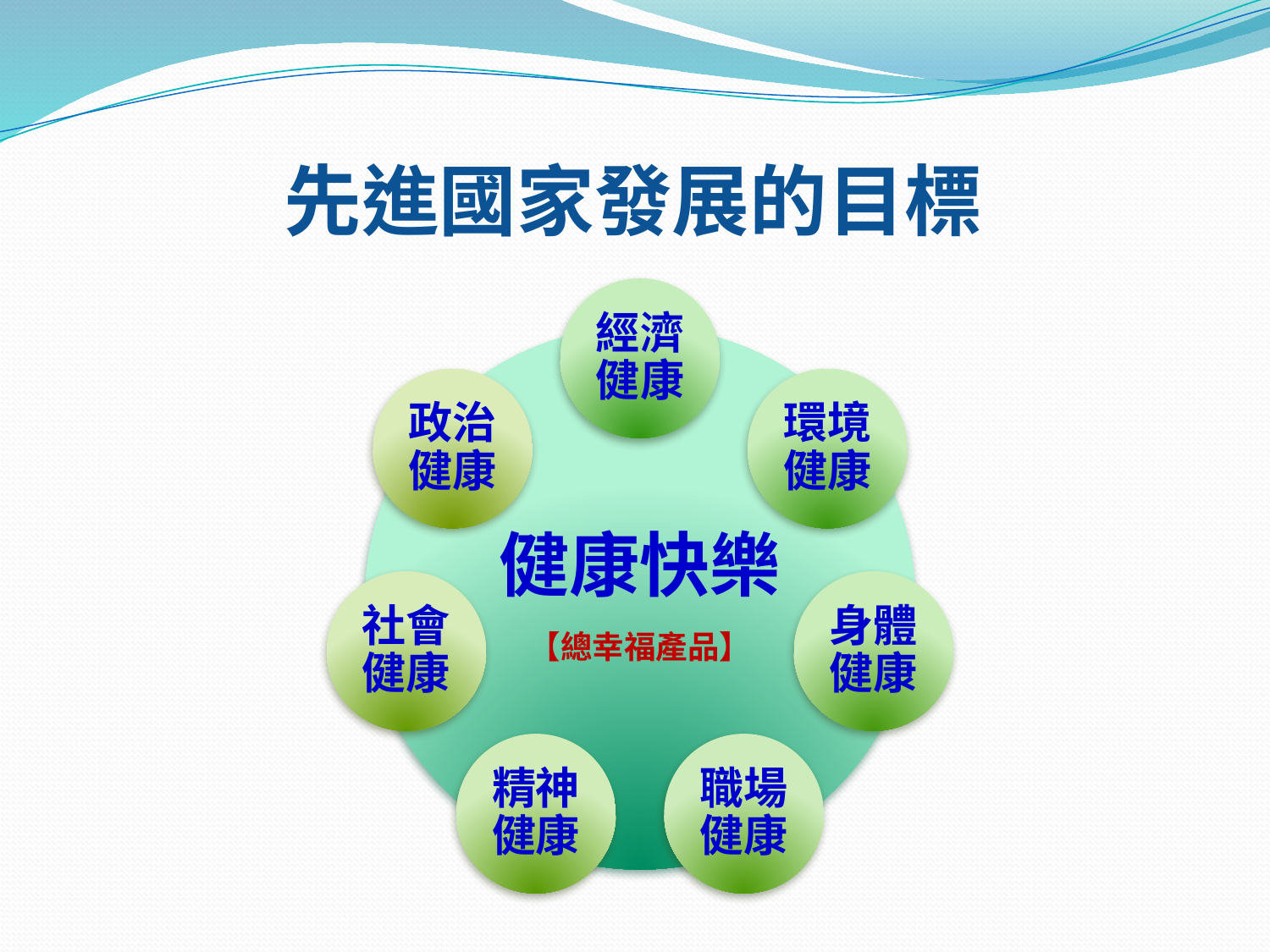

先進國家發展的目標
健康快樂
【總幸福產品】

經濟健康

環境健康

身體健康

職場健康

精神健康

社會健康

政治健康